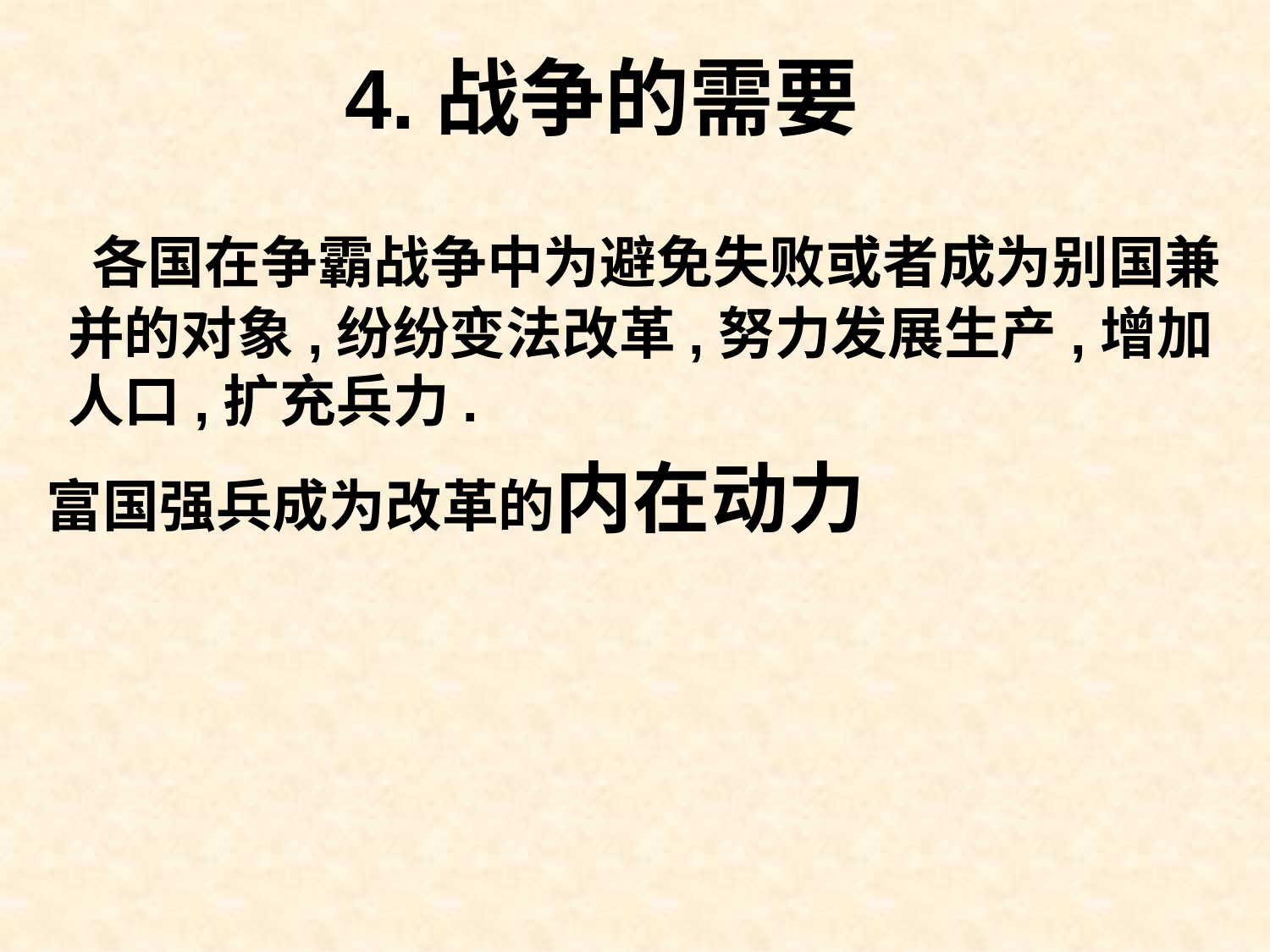

# 4.战争的需要
   各国在争霸战争中为避免失败或者成为别国兼并的对象,纷纷变法改革,努力发展生产,增加人口,扩充兵力.
 富国强兵成为改革的内在动力